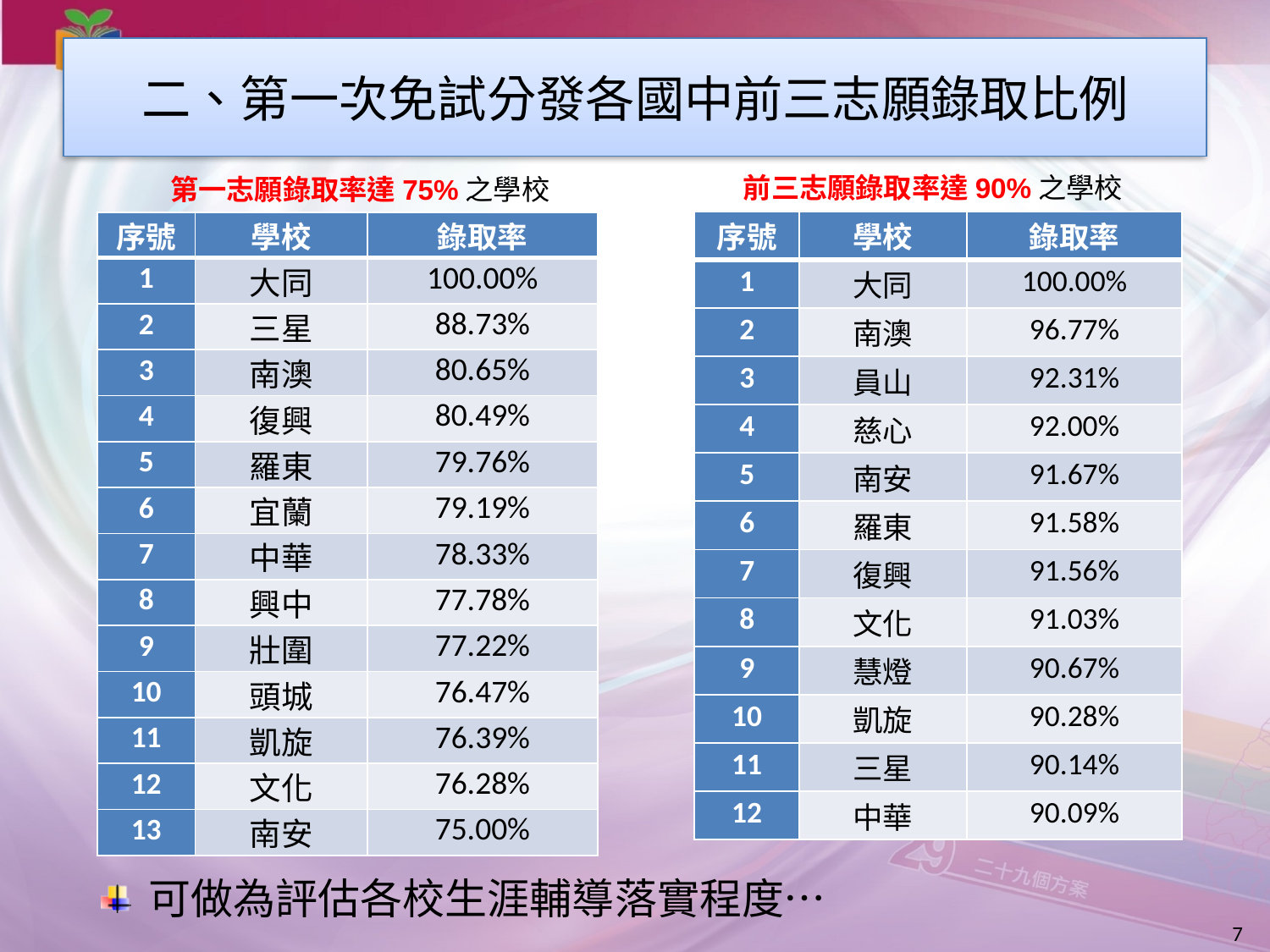

# 二、第一次免試分發各國中前三志願錄取比例
前三志願錄取率達90%之學校
 第一志願錄取率達75%之學校
| 序號 | 學校 | 錄取率 |
| --- | --- | --- |
| 1 | 大同 | 100.00% |
| 2 | 南澳 | 96.77% |
| 3 | 員山 | 92.31% |
| 4 | 慈心 | 92.00% |
| 5 | 南安 | 91.67% |
| 6 | 羅東 | 91.58% |
| 7 | 復興 | 91.56% |
| 8 | 文化 | 91.03% |
| 9 | 慧燈 | 90.67% |
| 10 | 凱旋 | 90.28% |
| 11 | 三星 | 90.14% |
| 12 | 中華 | 90.09% |
| 序號 | 學校 | 錄取率 |
| --- | --- | --- |
| 1 | 大同 | 100.00% |
| 2 | 三星 | 88.73% |
| 3 | 南澳 | 80.65% |
| 4 | 復興 | 80.49% |
| 5 | 羅東 | 79.76% |
| 6 | 宜蘭 | 79.19% |
| 7 | 中華 | 78.33% |
| 8 | 興中 | 77.78% |
| 9 | 壯圍 | 77.22% |
| 10 | 頭城 | 76.47% |
| 11 | 凱旋 | 76.39% |
| 12 | 文化 | 76.28% |
| 13 | 南安 | 75.00% |
可做為評估各校生涯輔導落實程度…